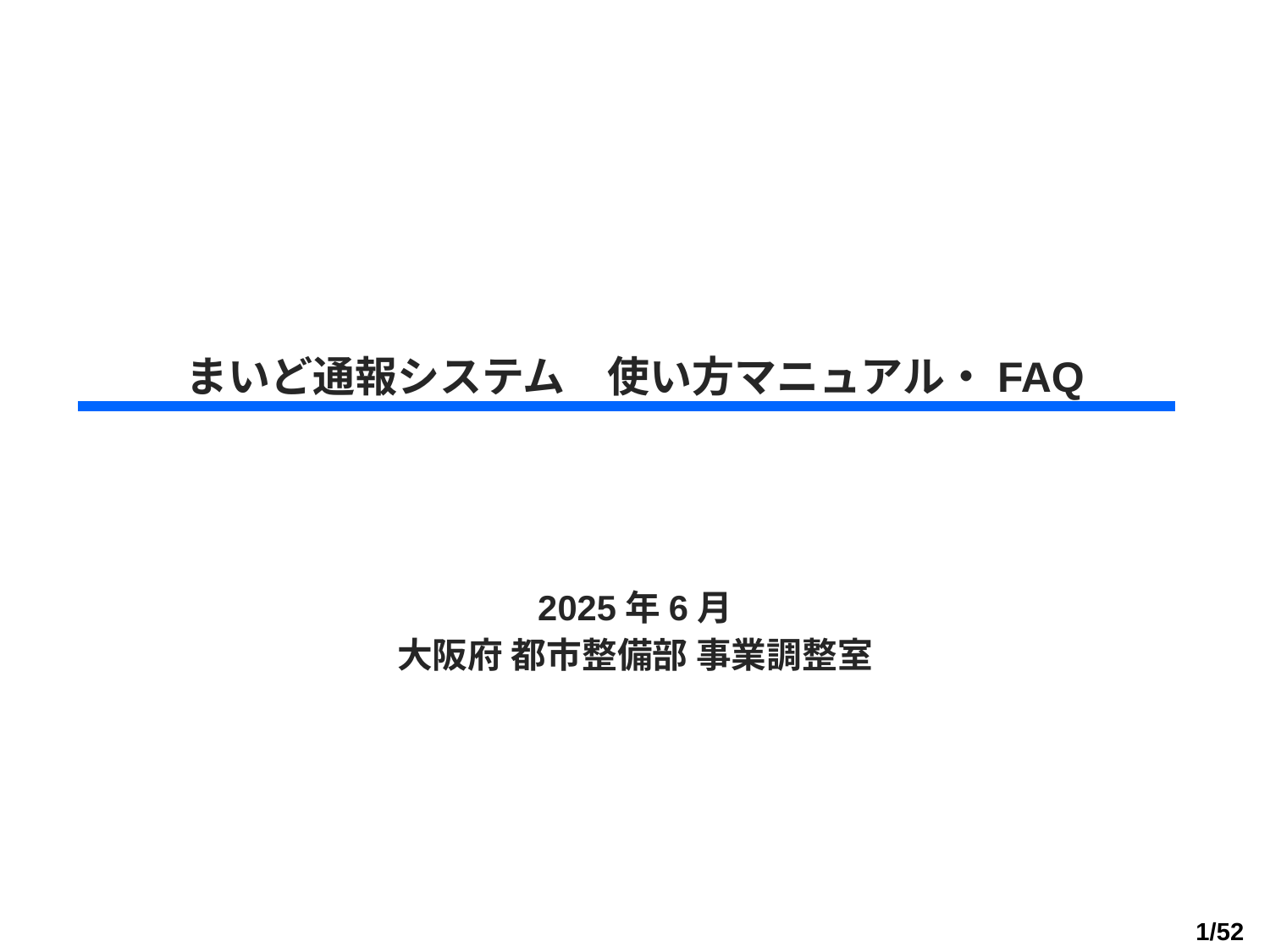

# まいど通報システム　使い方マニュアル・FAQ
2025年6月
大阪府 都市整備部 事業調整室